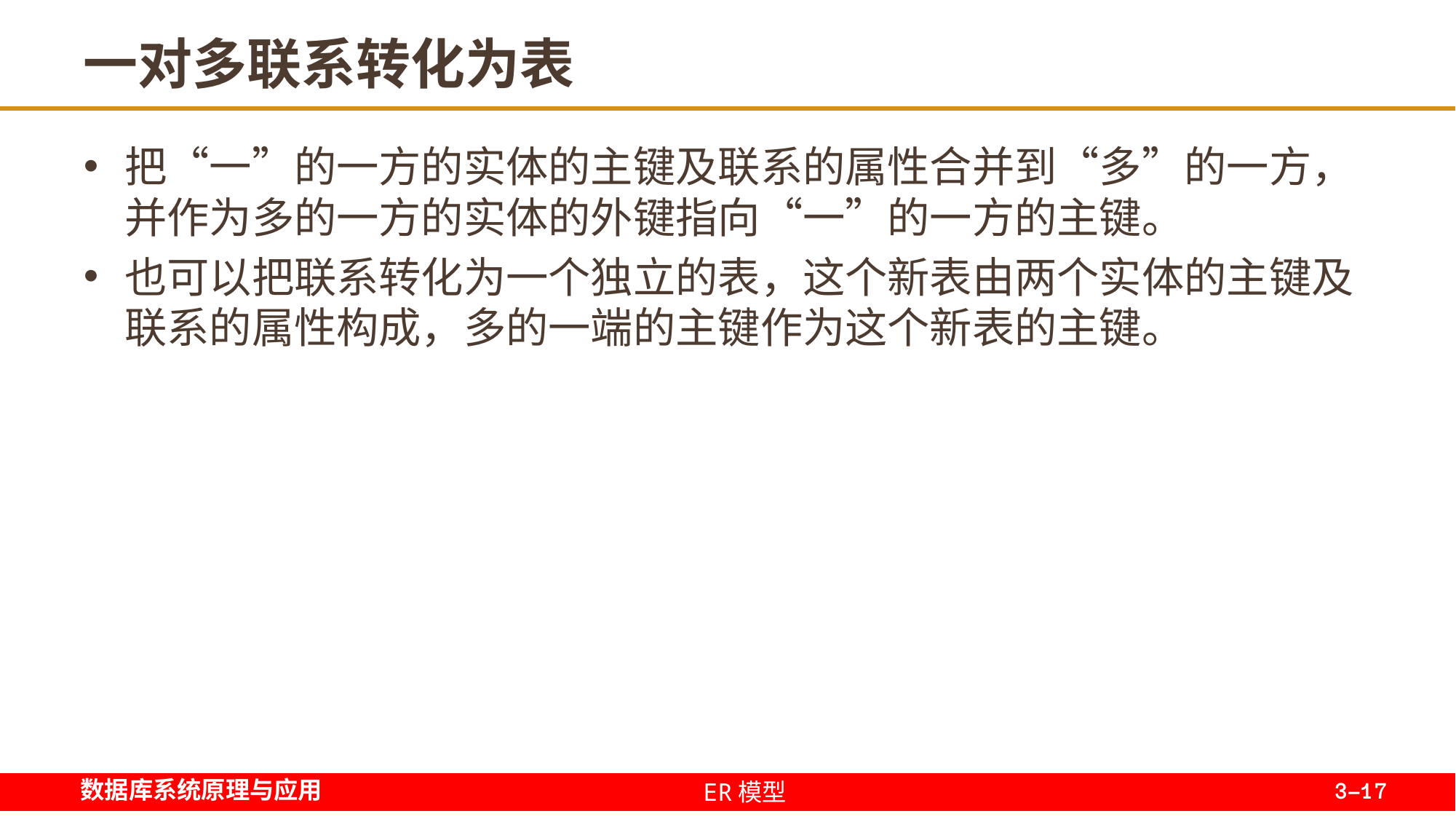

# 一对多联系转化为表
把“一”的一方的实体的主键及联系的属性合并到“多”的一方，并作为多的一方的实体的外键指向“一”的一方的主键。
也可以把联系转化为一个独立的表，这个新表由两个实体的主键及联系的属性构成，多的一端的主键作为这个新表的主键。